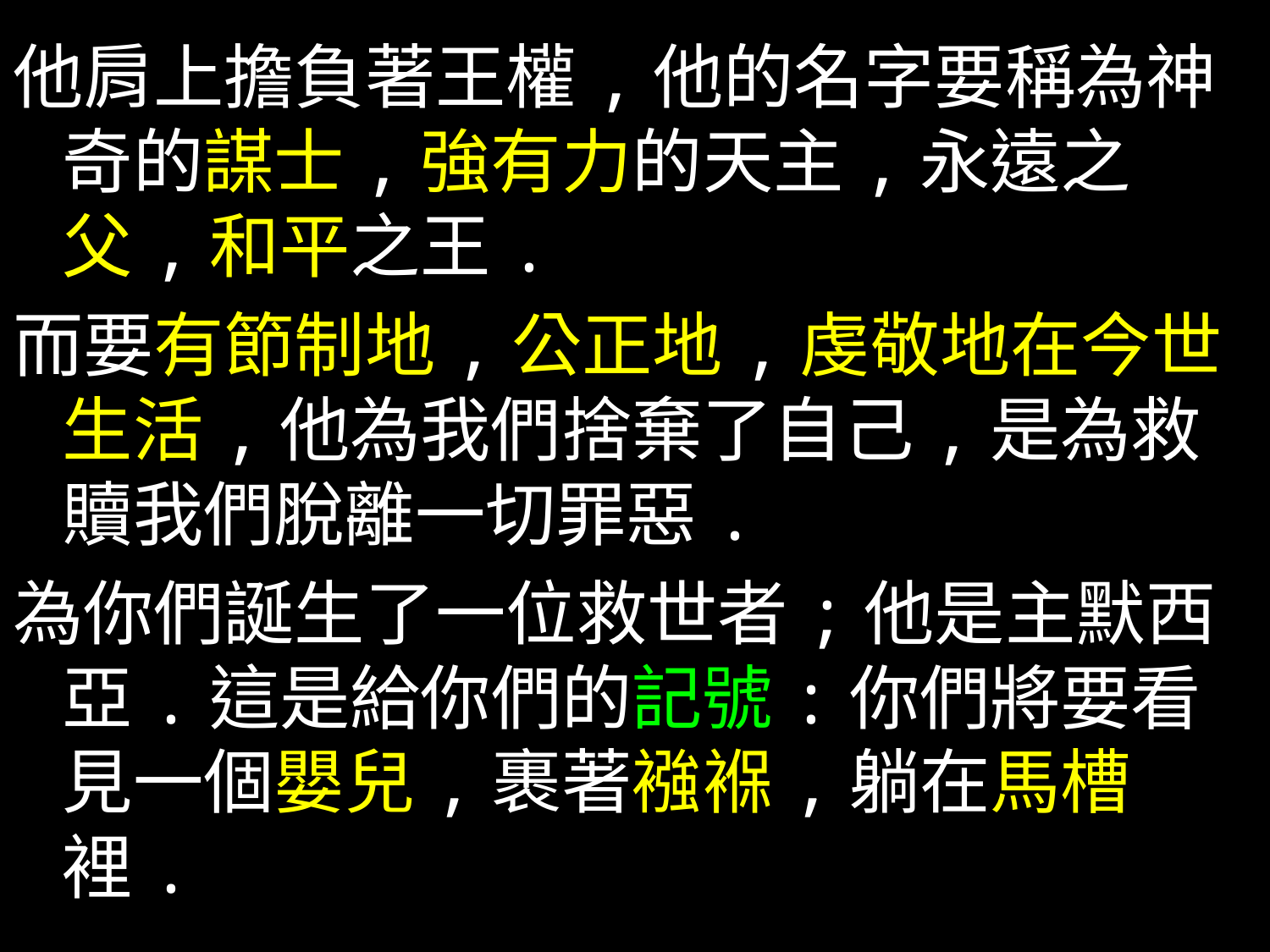

他肩上擔負著王權,他的名字要稱為神奇的謀士,強有力的天主,永遠之父,和平之王.
而要有節制地,公正地,虔敬地在今世生活,他為我們捨棄了自己,是為救贖我們脫離一切罪惡.
為你們誕生了一位救世者;他是主默西
亞.這是給你們的記號:你們將要看見一個嬰兒,裹著襁褓,躺在馬槽裡.